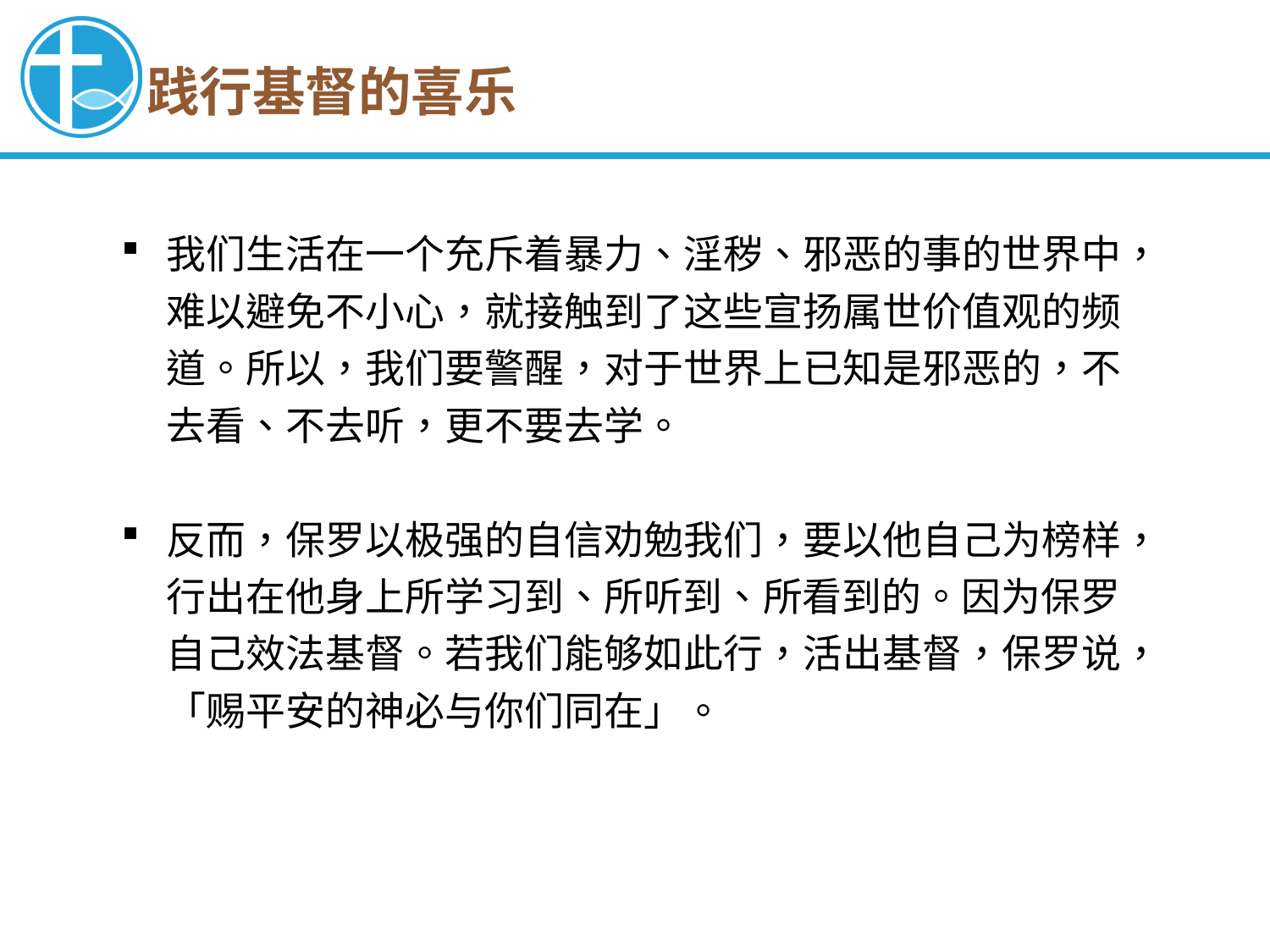

践行基督的喜乐
我们生活在一个充斥着暴力、淫秽、邪恶的事的世界中，难以避免不小心，就接触到了这些宣扬属世价值观的频道。所以，我们要警醒，对于世界上已知是邪恶的，不去看、不去听，更不要去学。

反而，保罗以极强的自信劝勉我们，要以他自己为榜样，行出在他身上所学习到、所听到、所看到的。因为保罗自己效法基督。若我们能够如此行，活出基督，保罗说，「赐平安的神必与你们同在」。